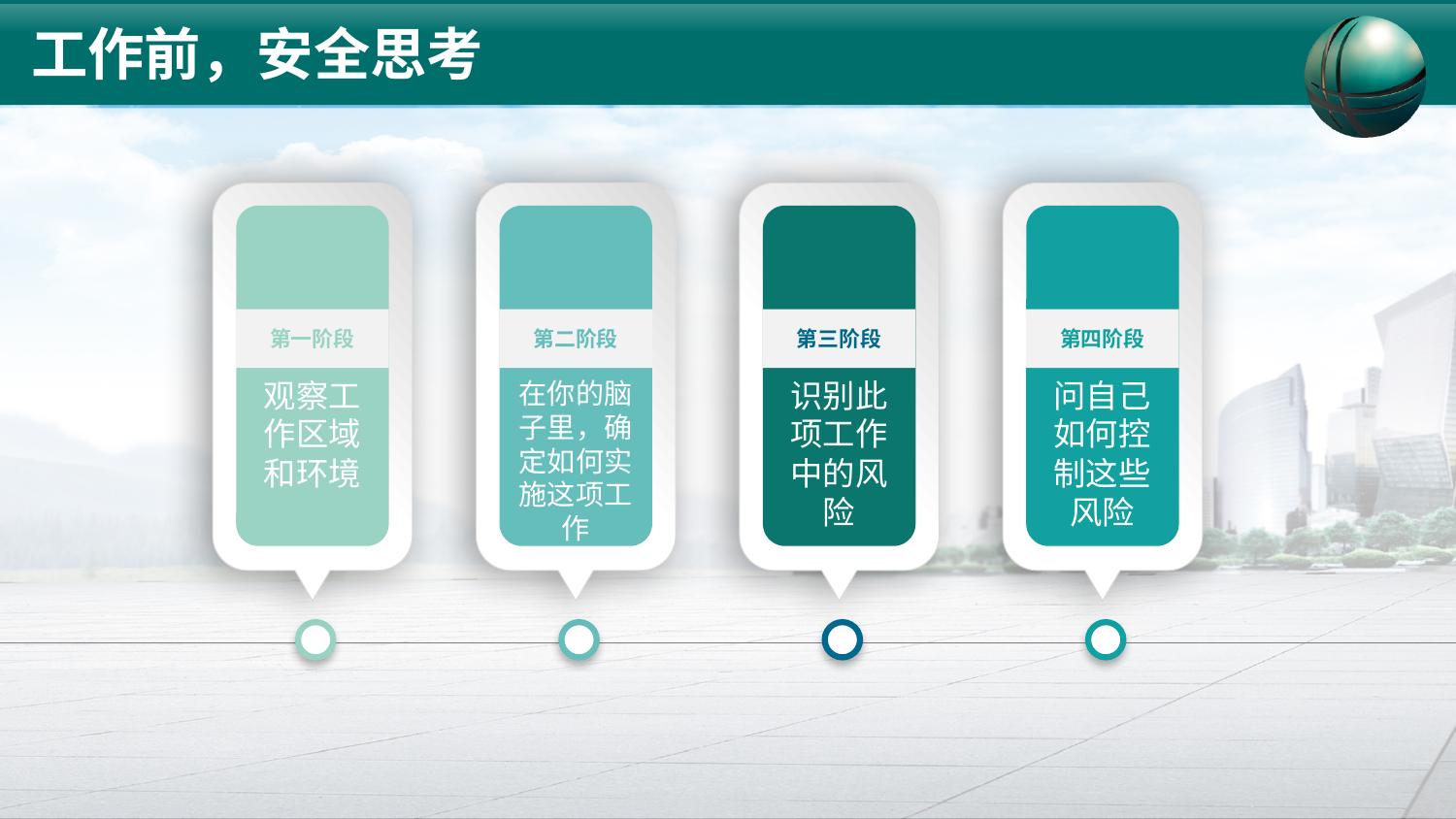

工作前，安全思考

第一阶段
观察工作区域和环境

第二阶段
在你的脑子里，确定如何实施这项工作

第三阶段
识别此项工作中的风险

第四阶段
问自己如何控制这些风险